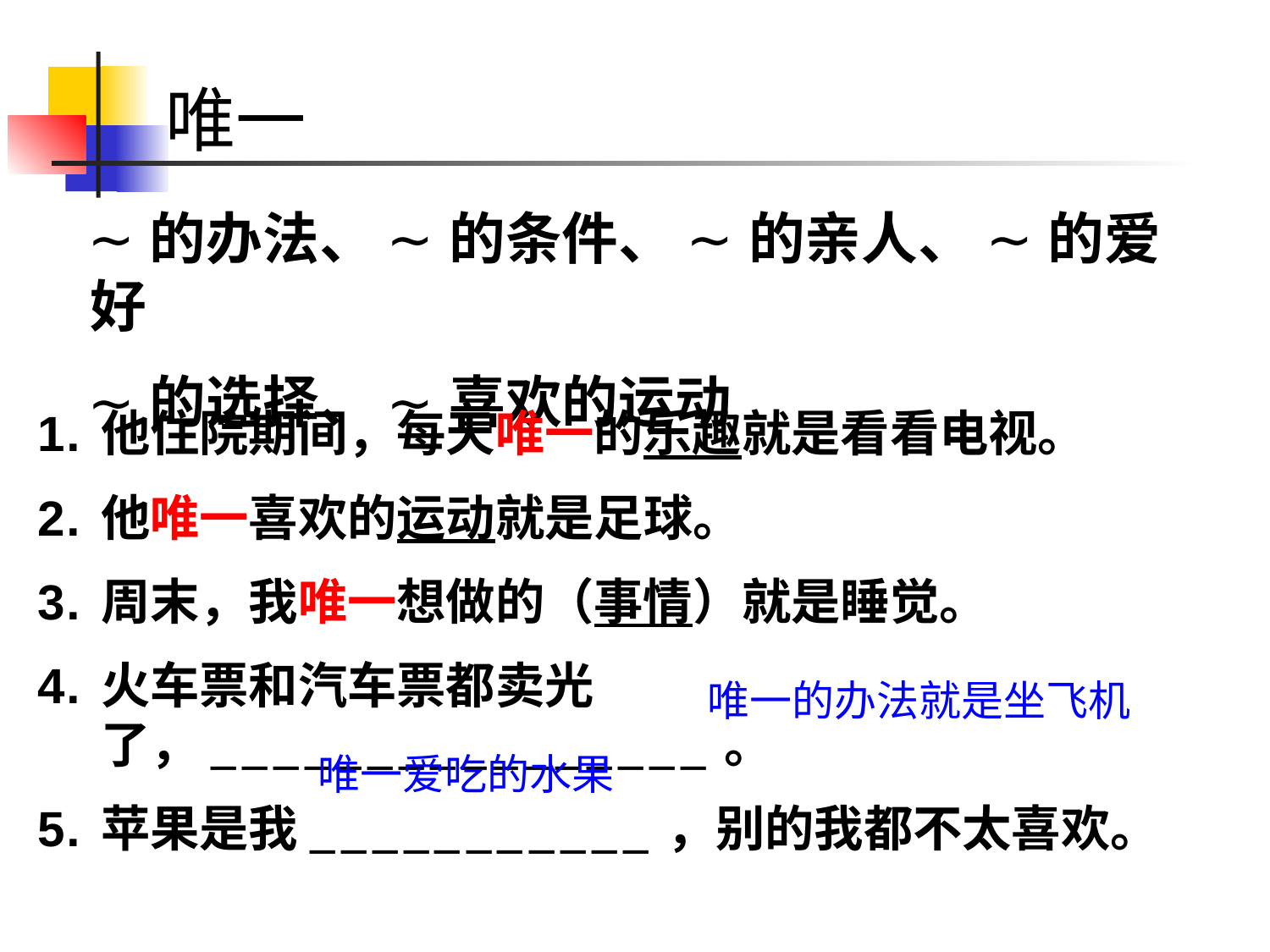

# 唯一
~的办法、~的条件、~的亲人、~的爱好
~的选择、~喜欢的运动
他住院期间，每天唯一的乐趣就是看看电视。
他唯一喜欢的运动就是足球。
周末，我唯一想做的（事情）就是睡觉。
火车票和汽车票都卖光了，________________。
苹果是我___________，别的我都不太喜欢。
唯一的办法就是坐飞机
唯一爱吃的水果